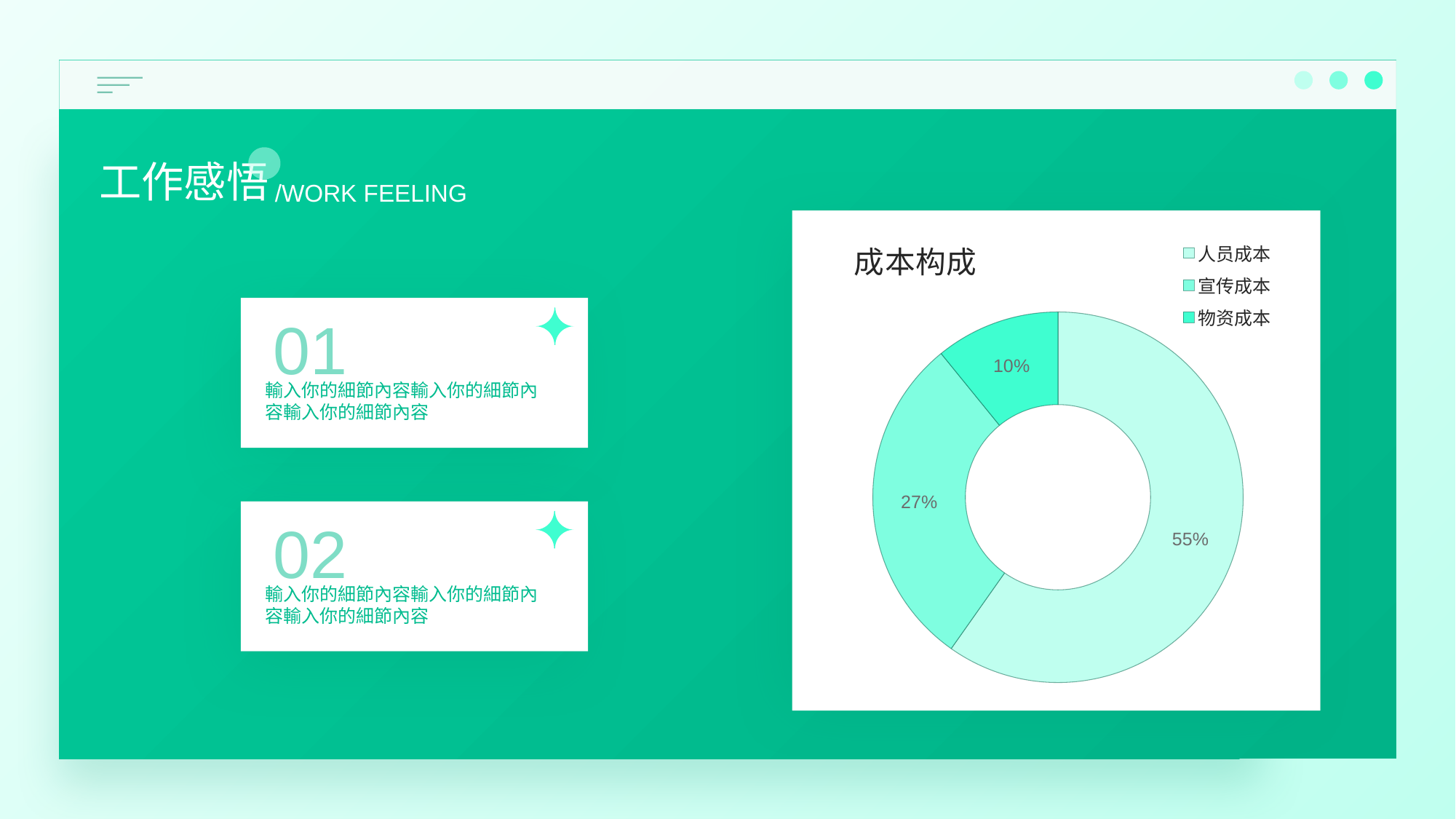

工作感悟
/WORK FEELING

### Chart: 成本构成

| Category | 销售额 |
|---|---|
| 人员成本 | 0.55 |
| 宣传成本 | 0.27 |
| 物资成本 | 0.1 |

01

輸入你的細節內容輸入你的細節內容輸入你的細節內容

02

輸入你的細節內容輸入你的細節內容輸入你的細節內容